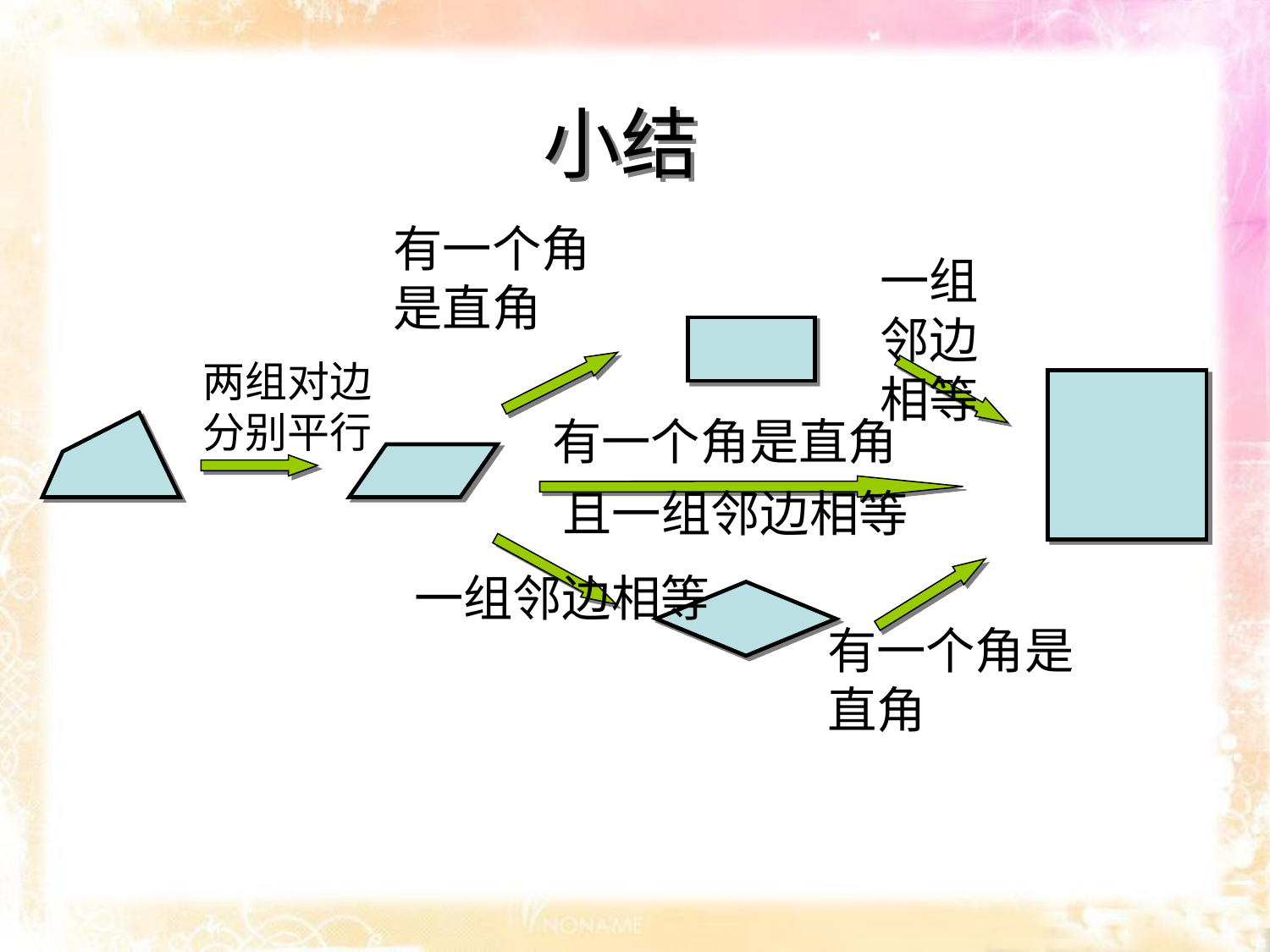

小结
有一个角是直角
一组邻边相等

两组对边分别平行
有一个角是直角
且一组邻边相等
一组邻边相等
有一个角是直角